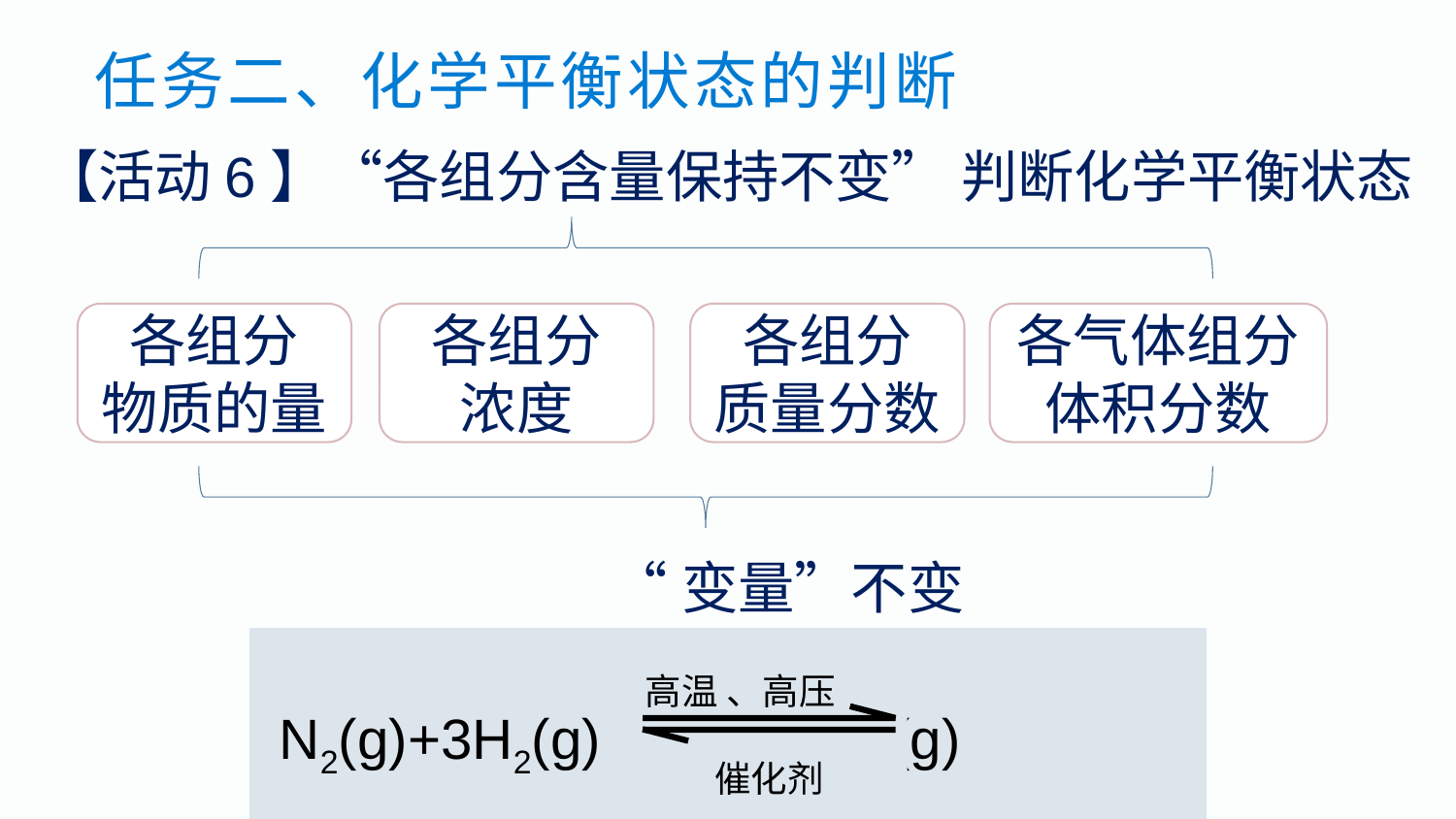

任务二、化学平衡状态的判断
【活动6】“各组分含量保持不变” 判断化学平衡状态
各组分
物质的量
各组分
浓度
各组分
质量分数
各气体组分
体积分数
“变量”不变

 N2(g)+3H2(g)             2NH3(g)

高温 、高压

催化剂